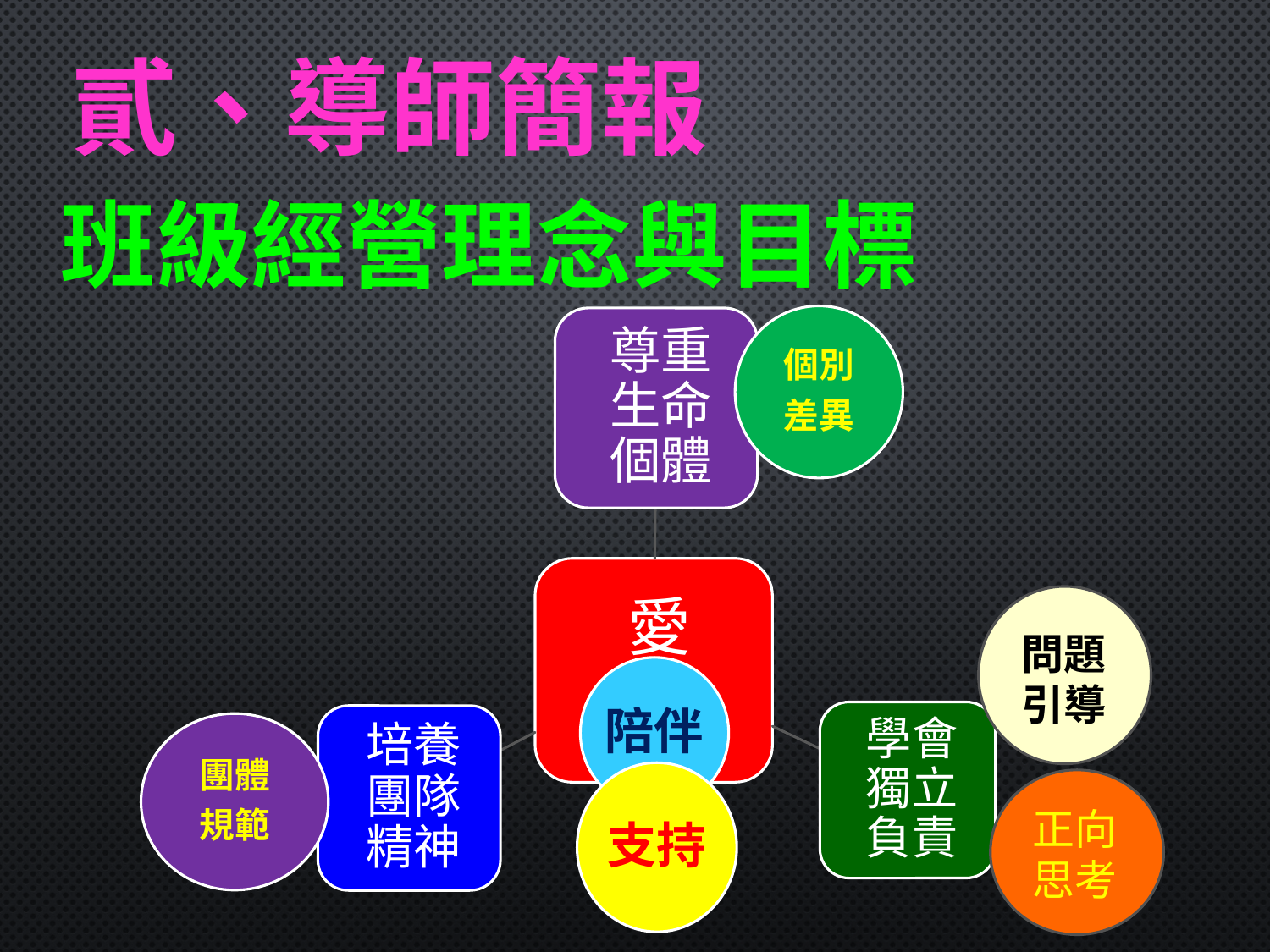

# 貳、導師簡報
班級經營理念與目標

個別
差異

愛

尊重生命個體
學會獨立負責
培養團隊精神

問題
引導

陪伴

團體
規範

支持

正向思考